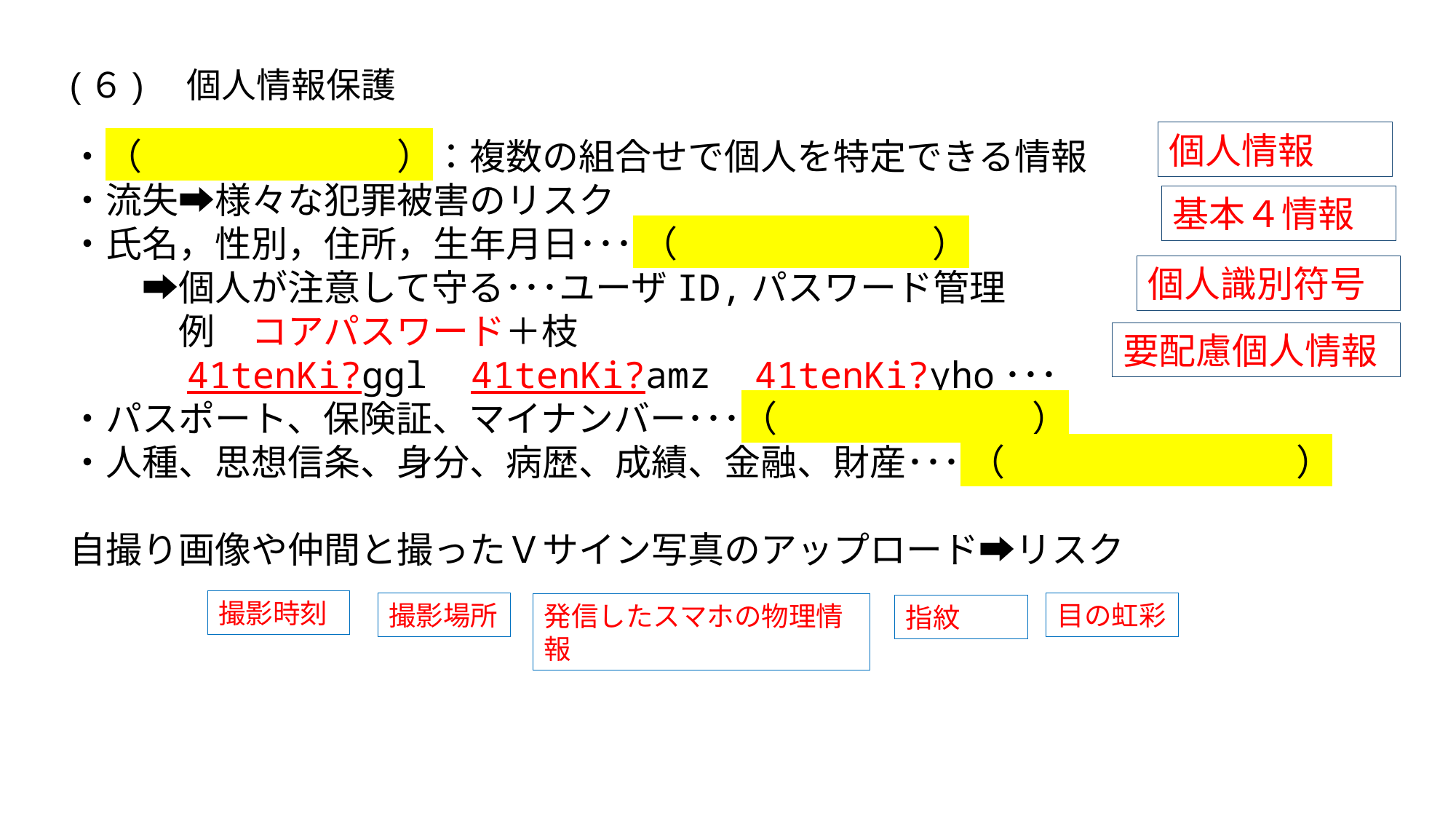

# (６)　個人情報保護
個人情報
・（　　　　　　　）：複数の組合せで個人を特定できる情報
・流失➡様々な犯罪被害のリスク
・氏名，性別，住所，生年月日･･･ （　　　　　　　）
　　➡個人が注意して守る･･･ユーザID,パスワード管理
　　　例　コアパスワード＋枝
　　　41tenKi?ggl  41tenKi?amz  41tenKi?yho･･･
・パスポート、保険証、マイナンバー･･･（　　　　　　　）
・人種、思想信条、身分、病歴、成績、金融、財産･･･ （　　　　　　　　）

自撮り画像や仲間と撮ったＶサイン写真のアップロード➡リスク

基本４情報
個人識別符号
要配慮個人情報
撮影時刻
撮影場所
目の虹彩
発信したスマホの物理情報
指紋